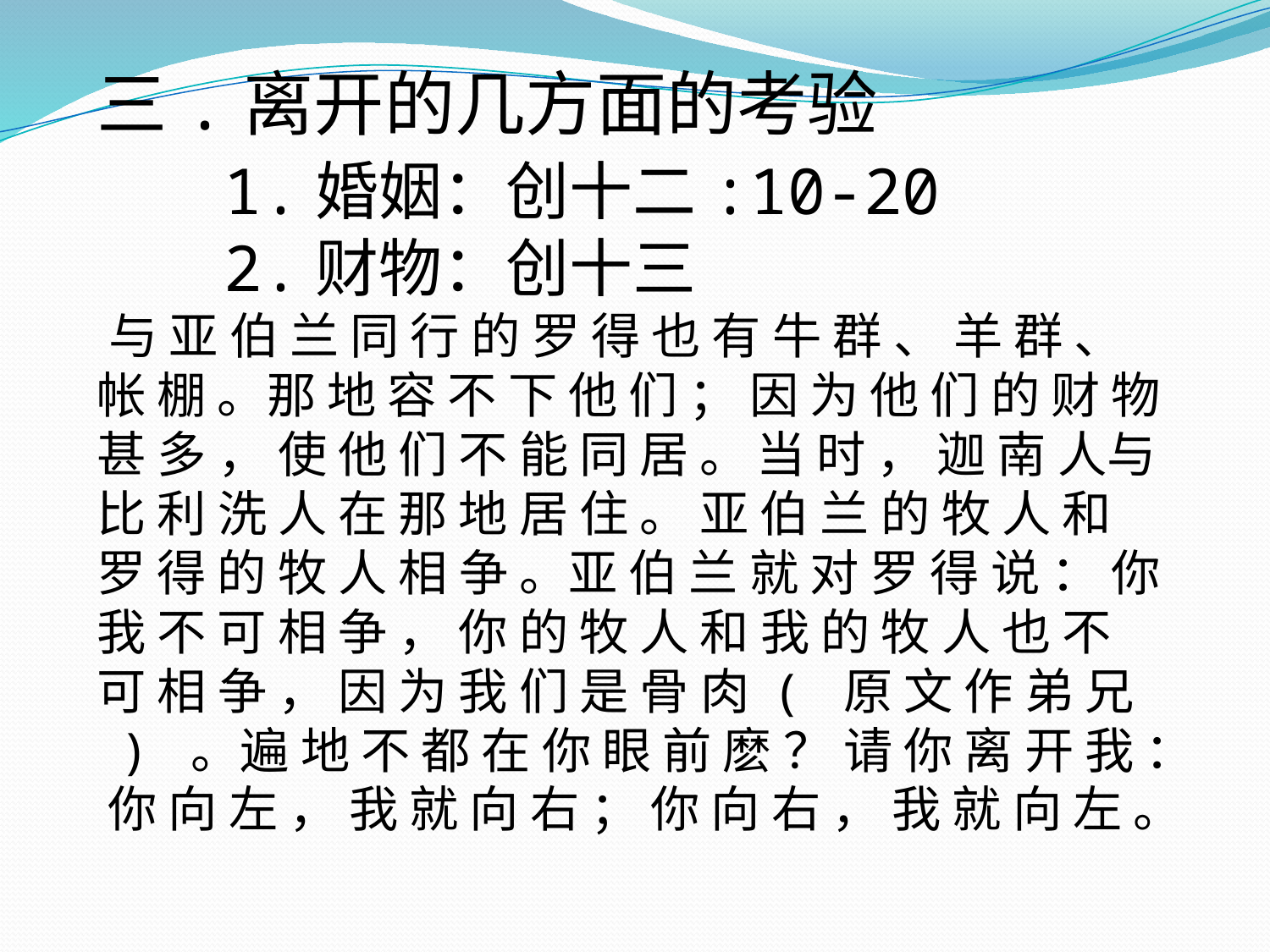

三.离开的几方面的考验
	1.婚姻：创十二:10-20
	2.财物：创十三
 与 亚 伯 兰 同 行 的 罗 得 也 有 牛 群 、 羊 群 、 帐 棚 。那 地 容 不 下 他 们 ； 因 为 他 们 的 财 物 甚 多 ， 使 他 们 不 能 同 居 。 当 时 ， 迦 南 人与 比 利 洗 人 在 那 地 居 住 。 亚 伯 兰 的 牧 人 和 罗 得 的 牧 人 相 争 。亚 伯 兰 就 对 罗 得 说 ： 你 我 不 可 相 争 ， 你 的 牧 人 和 我 的 牧 人 也 不 可 相 争 ， 因 为 我 们 是 骨 肉 ( 原 文 作 弟 兄 ) 。遍 地 不 都 在 你 眼 前 麽 ？ 请 你 离 开 我 ： 你 向 左 ， 我 就 向 右 ； 你 向 右 ， 我 就 向 左 。